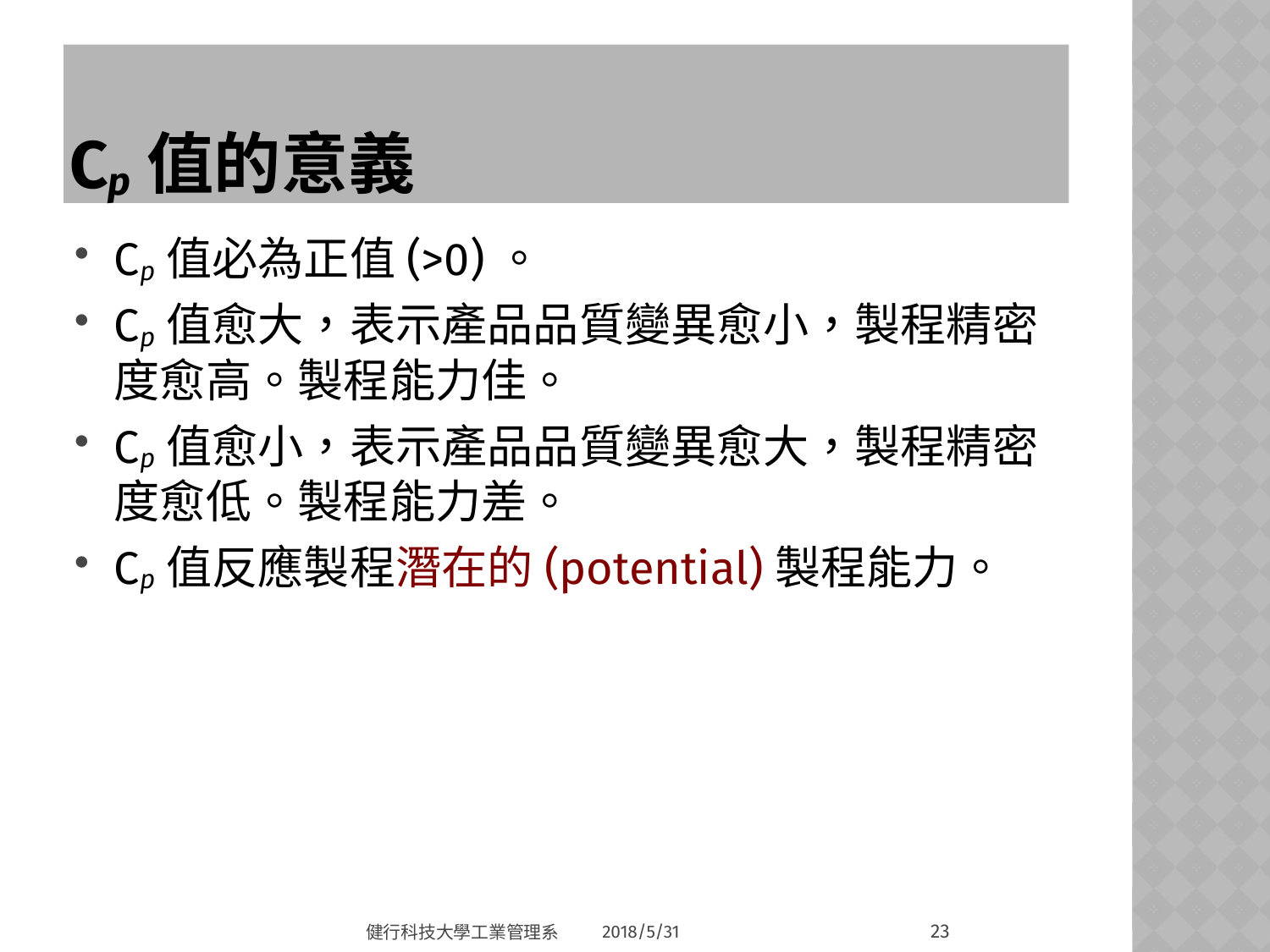

# Cp值的意義
Cp值必為正值(>0)。
Cp值愈大，表示產品品質變異愈小，製程精密度愈高。製程能力佳。
Cp值愈小，表示產品品質變異愈大，製程精密度愈低。製程能力差。
Cp值反應製程潛在的(potential)製程能力。

23
健行科技大學工業管理系
2018/5/31